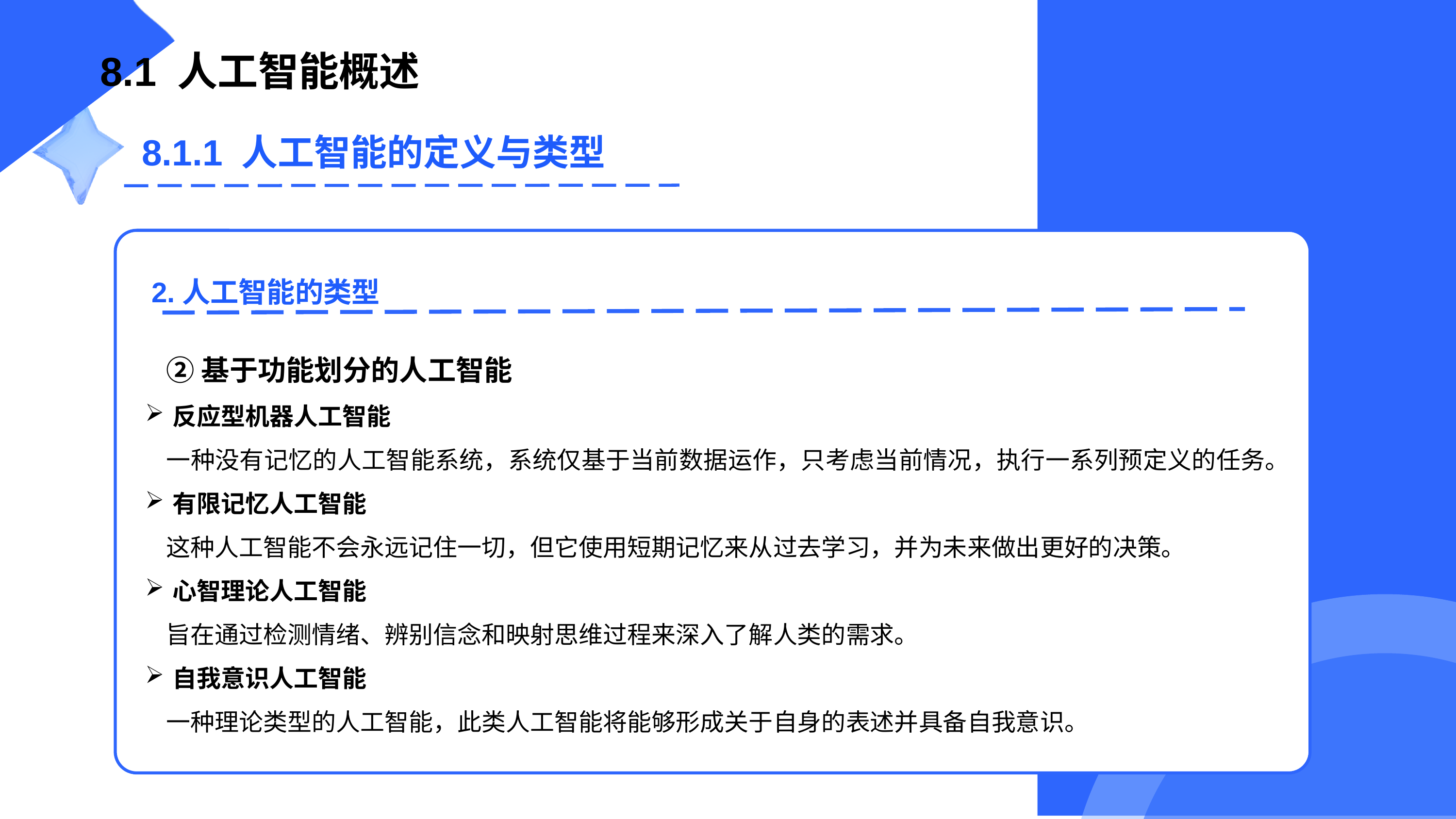

8.1 人工智能概述

8.1.1 人工智能的定义与类型

②基于功能划分的人工智能
反应型机器人工智能
一种没有记忆的人工智能系统，系统仅基于当前数据运作，只考虑当前情况，执行一系列预定义的任务。
有限记忆人工智能
这种人工智能不会永远记住一切，但它使用短期记忆来从过去学习，并为未来做出更好的决策。
心智理论人工智能
旨在通过检测情绪、辨别信念和映射思维过程来深入了解人类的需求。
自我意识人工智能
一种理论类型的人工智能，此类人工智能将能够形成关于自身的表述并具备自我意识。
2.人工智能的类型